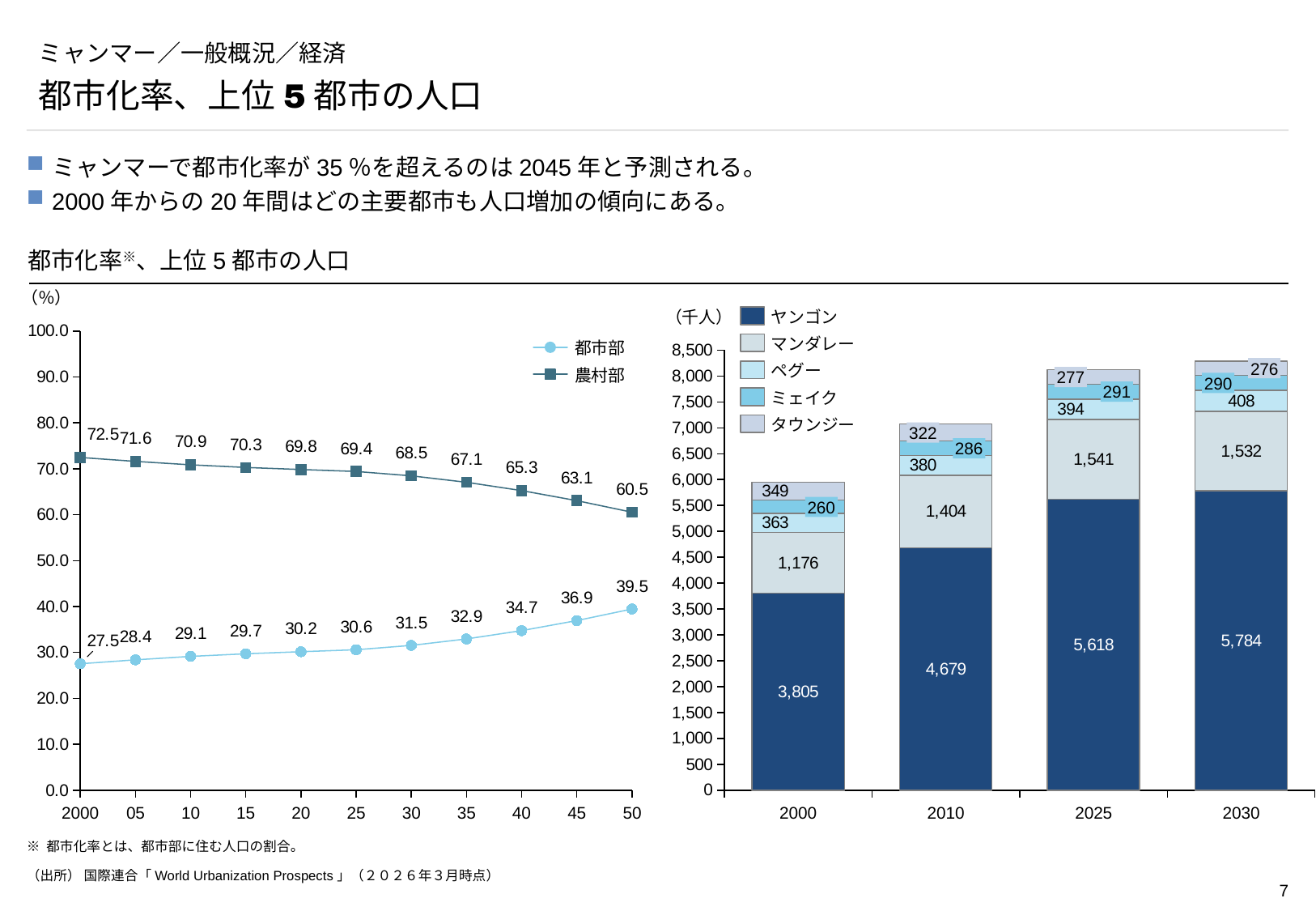

# ミャンマー／一般概況／経済
都市化率、上位5都市の人口
ミャンマーで都市化率が35％を超えるのは2045年と予測される。
2000年からの20年間はどの主要都市も人口増加の傾向にある。
都市化率※、上位5都市の人口
（％）

### Chart

| Category |  |  |
|---|---|---|
（千人）
ヤンゴン

### Chart

| Category |  |  |  |  |  |
|---|---|---|---|---|---|
マンダレー

都市部

276
ペグー

農村部
277

290
291
ミェイク

タウンジー

322
286
260
2000
05
10
15
20
25
30
35
40
45
50
2000
2010
2025
2030
※ 都市化率とは、都市部に住む人口の割合。
（出所） 国際連合「World Urbanization Prospects」（２０２６年３月時点）